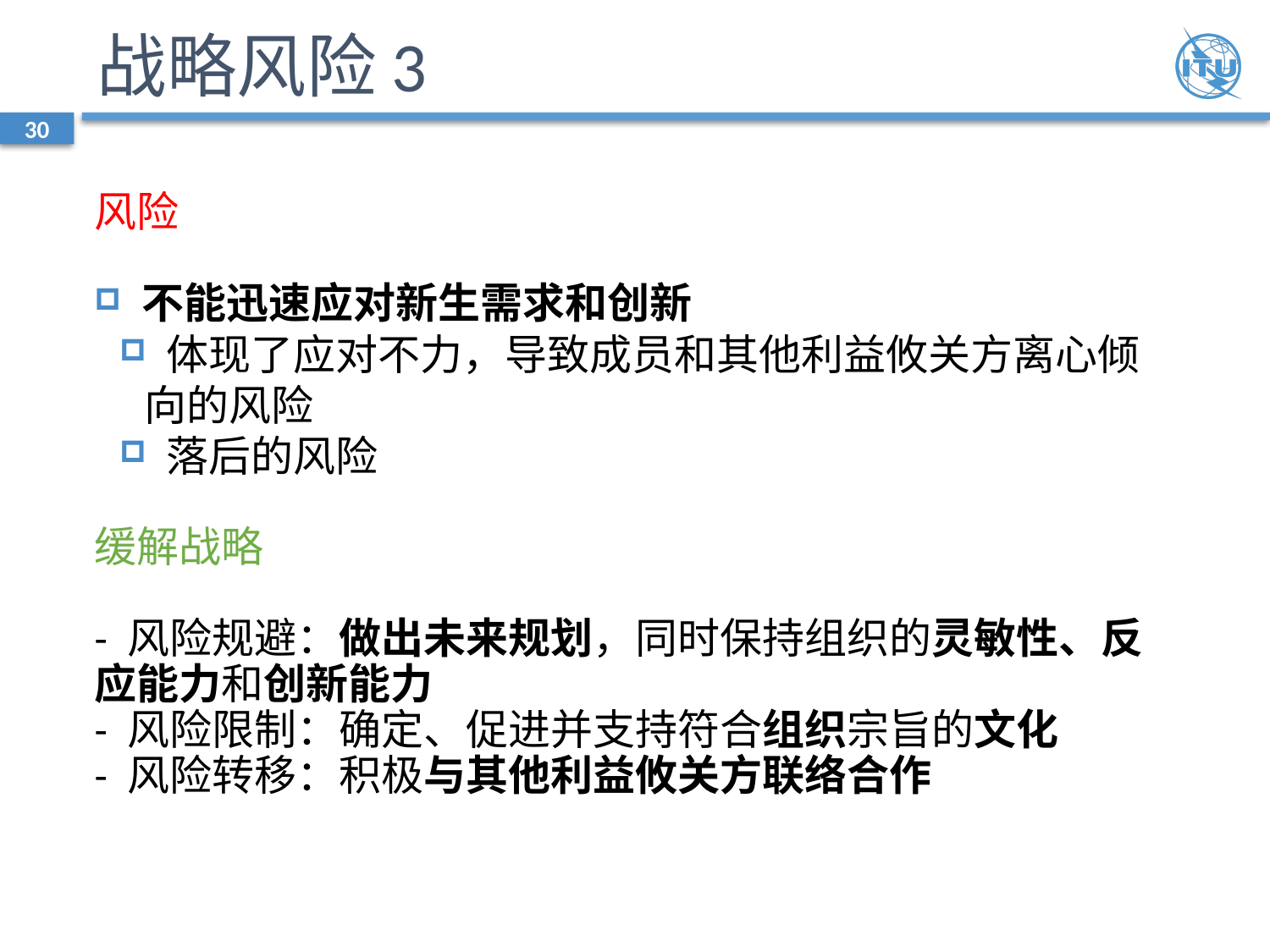

# 战略风险3
30
风险

 不能迅速应对新生需求和创新
 体现了应对不力，导致成员和其他利益攸关方离心倾向的风险
 落后的风险

缓解战略

- 风险规避：做出未来规划，同时保持组织的灵敏性、反应能力和创新能力
- 风险限制：确定、促进并支持符合组织宗旨的文化
- 风险转移：积极与其他利益攸关方联络合作